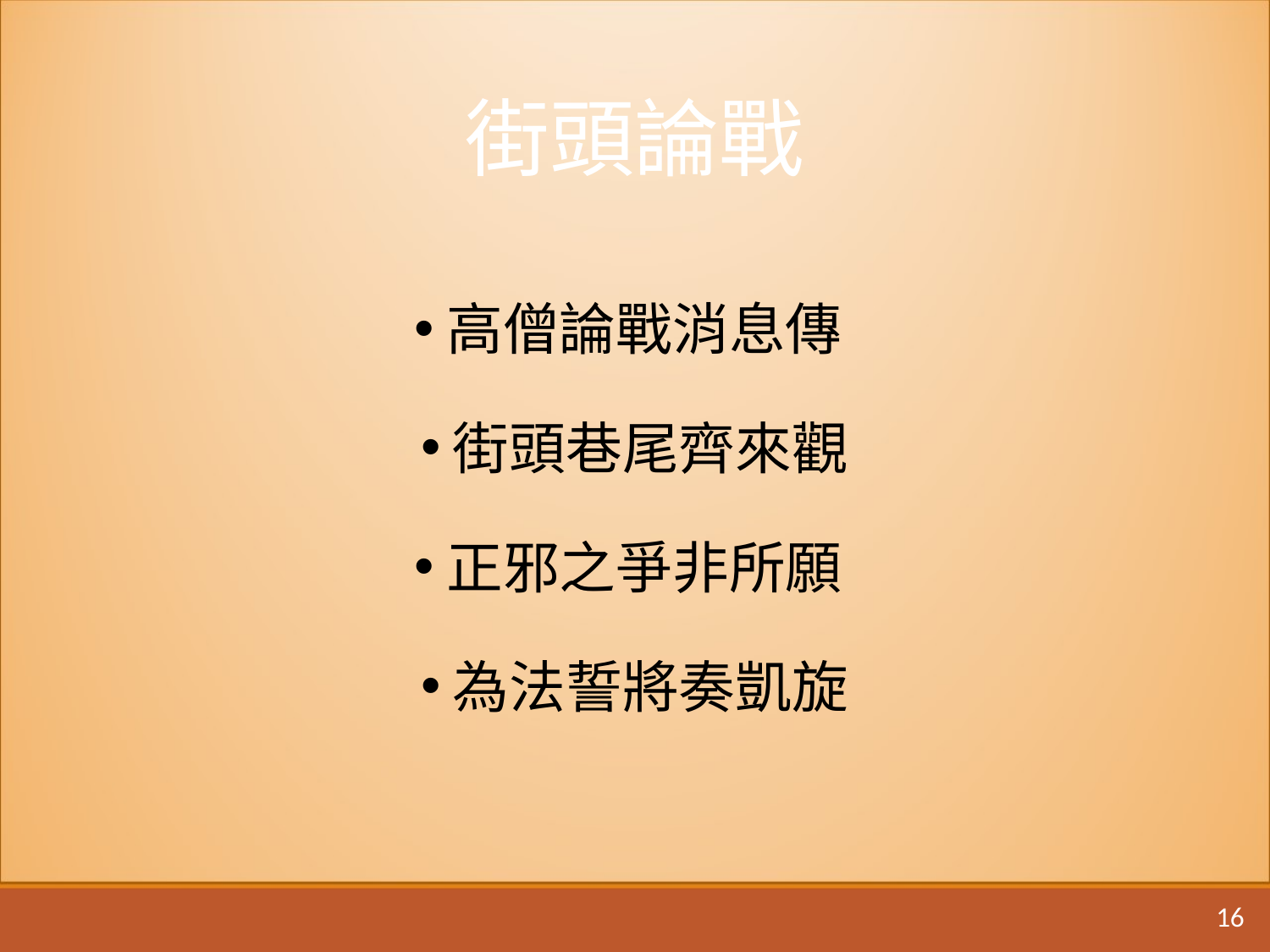

# 街頭論戰
高僧論戰消息傳
街頭巷尾齊來觀
正邪之爭非所願
為法誓將奏凱旋

16